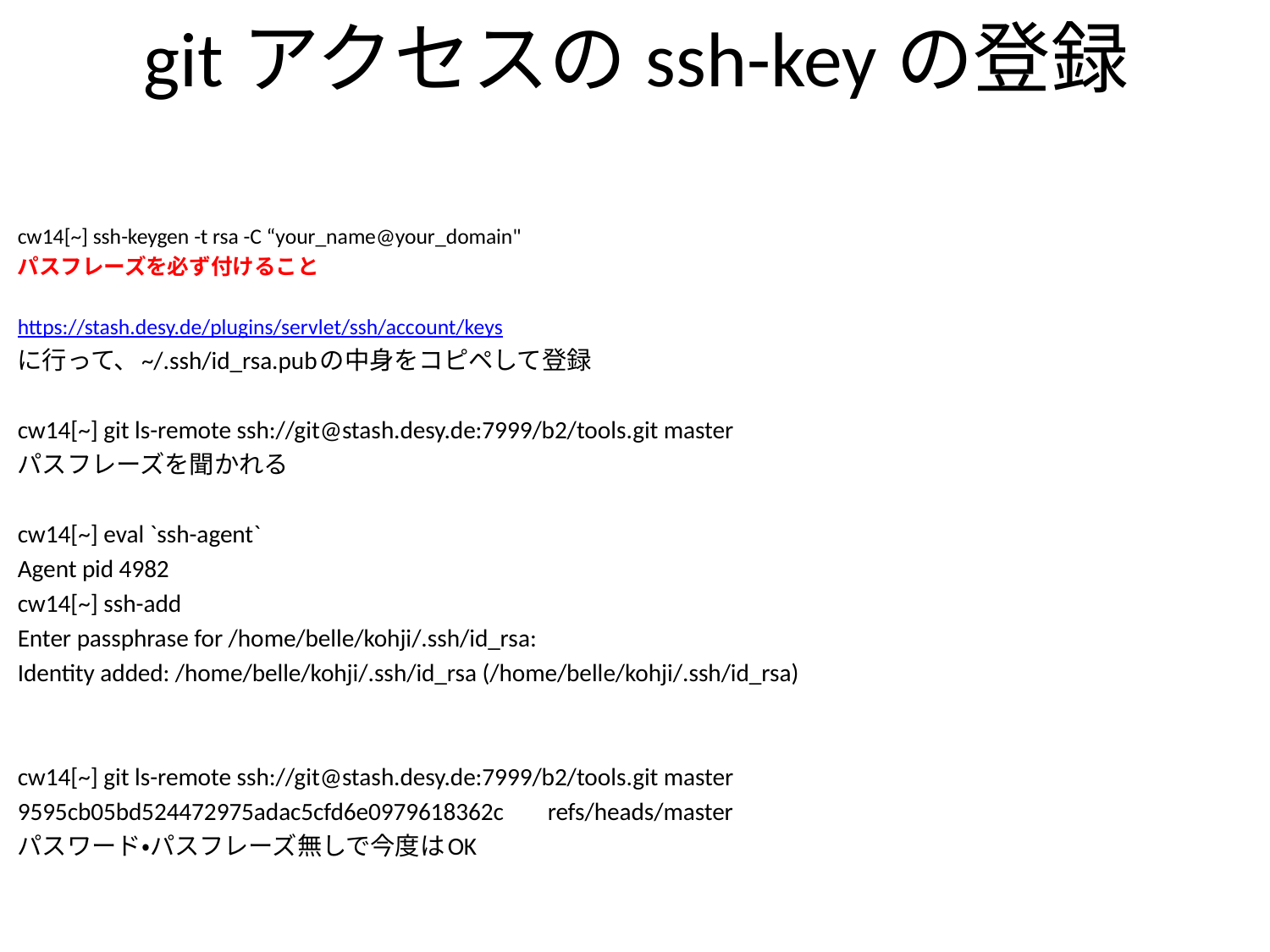

# gitアクセスのssh-keyの登録
cw14[~] ssh-keygen -t rsa -C “your_name@your_domain"
パスフレーズを必ず付けること

https://stash.desy.de/plugins/servlet/ssh/account/keys
に行って、~/.ssh/id_rsa.pubの中身をコピペして登録

cw14[~] git ls-remote ssh://git@stash.desy.de:7999/b2/tools.git master
パスフレーズを聞かれる

cw14[~] eval `ssh-agent`
Agent pid 4982
cw14[~] ssh-add
Enter passphrase for /home/belle/kohji/.ssh/id_rsa:
Identity added: /home/belle/kohji/.ssh/id_rsa (/home/belle/kohji/.ssh/id_rsa)

cw14[~] git ls-remote ssh://git@stash.desy.de:7999/b2/tools.git master
9595cb05bd524472975adac5cfd6e0979618362c        refs/heads/master
パスワード・パスフレーズ無しで今度はOK